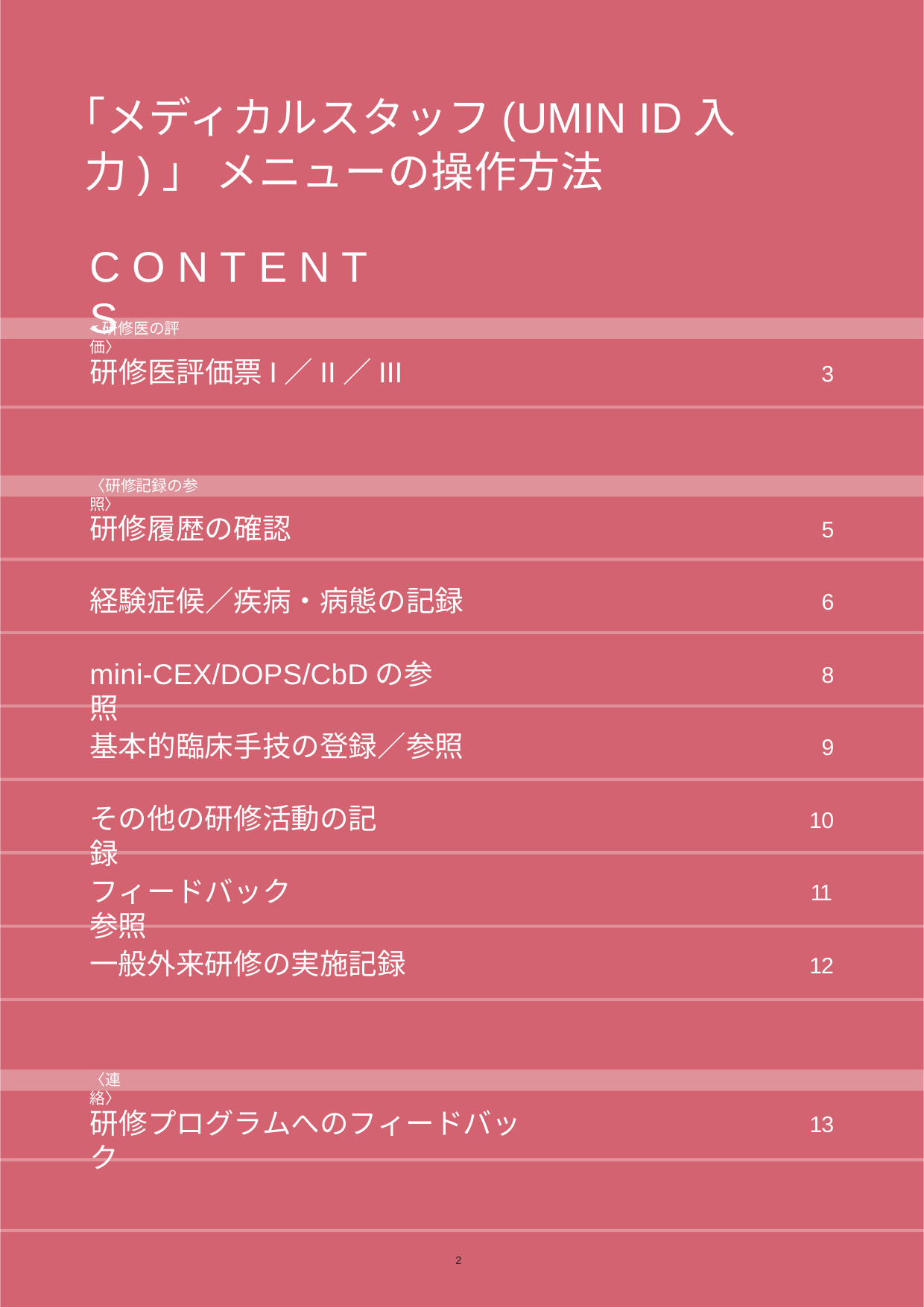

# 「メディカルスタッフ(UMIN ID入力)」 メニューの操作方法
C O N T E N T S
<研修医の評価〉
研修医評価票I／II／III
3
〈研修記録の参照〉
研修履歴の確認
5
経験症候／疾病・病態の記録
6
mini-CEX/DOPS/CbDの参照
8
基本的臨床手技の登録／参照
9
その他の研修活動の記録
10
フィードバック参照
11
一般外来研修の実施記録
12
〈連絡〉
研修プログラムへのフィードバック
13
2